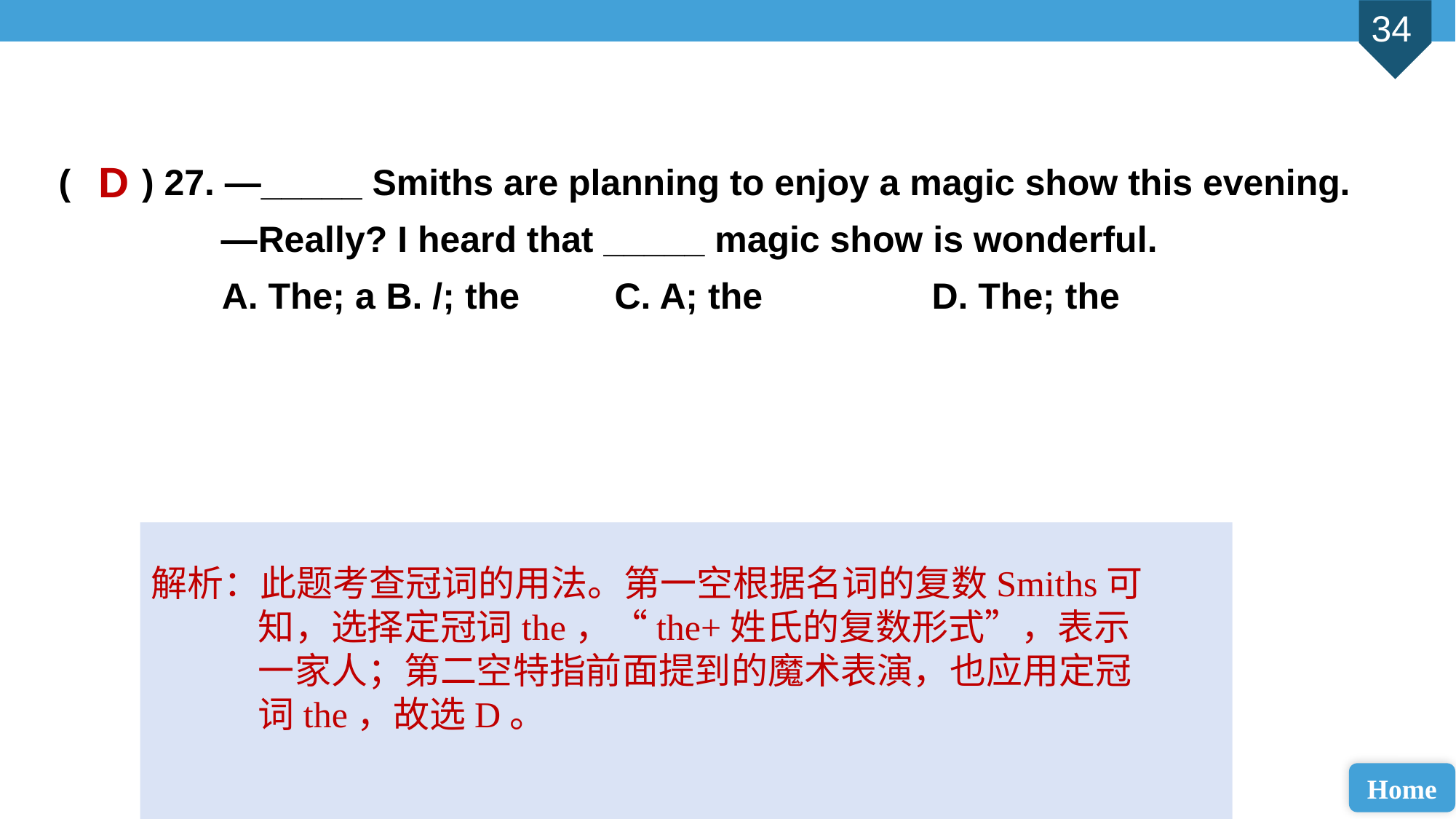

(       ) 27. —_____ Smiths are planning to enjoy a magic show this evening.
                —Really? I heard that _____ magic show is wonderful.
                A. The; a 	B. /; the	 C. A; the 		D. The; the
D

解析：此题考查冠词的用法。第一空根据名词的复数Smiths可知，选择定冠词the，“the+姓氏的复数形式”，表示一家人；第二空特指前面提到的魔术表演，也应用定冠词the，故选D。